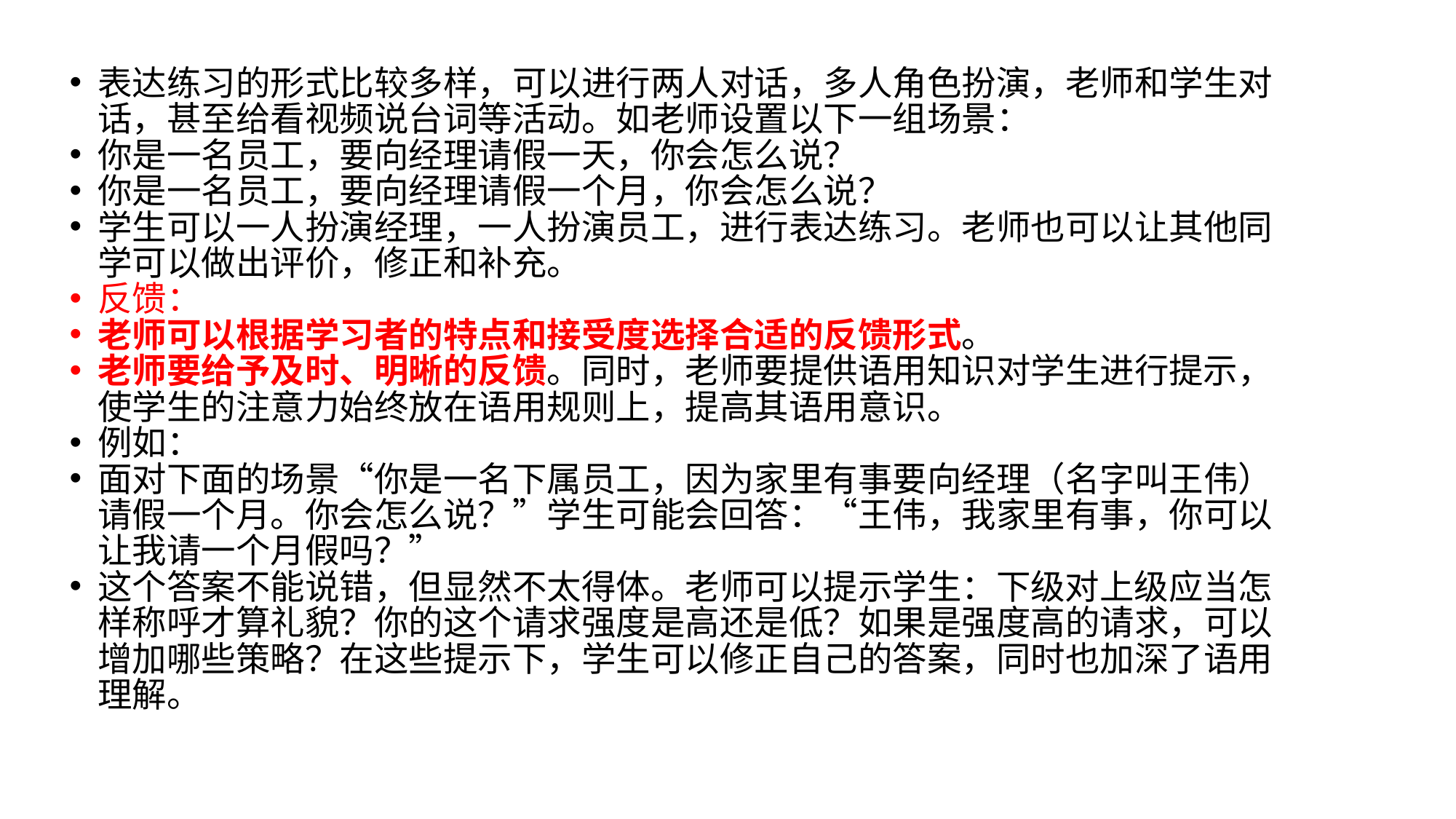

表达练习的形式比较多样，可以进行两人对话，多人角色扮演，老师和学生对话，甚至给看视频说台词等活动。如老师设置以下一组场景：
你是一名员工，要向经理请假一天，你会怎么说？
你是一名员工，要向经理请假一个月，你会怎么说？
学生可以一人扮演经理，一人扮演员工，进行表达练习。老师也可以让其他同学可以做出评价，修正和补充。
反馈：
老师可以根据学习者的特点和接受度选择合适的反馈形式。
老师要给予及时、明晰的反馈。同时，老师要提供语用知识对学生进行提示，使学生的注意力始终放在语用规则上，提高其语用意识。
例如：
面对下面的场景“你是一名下属员工，因为家里有事要向经理（名字叫王伟）请假一个月。你会怎么说？”学生可能会回答：“王伟，我家里有事，你可以让我请一个月假吗？”
这个答案不能说错，但显然不太得体。老师可以提示学生：下级对上级应当怎样称呼才算礼貌？你的这个请求强度是高还是低？如果是强度高的请求，可以增加哪些策略？在这些提示下，学生可以修正自己的答案，同时也加深了语用理解。